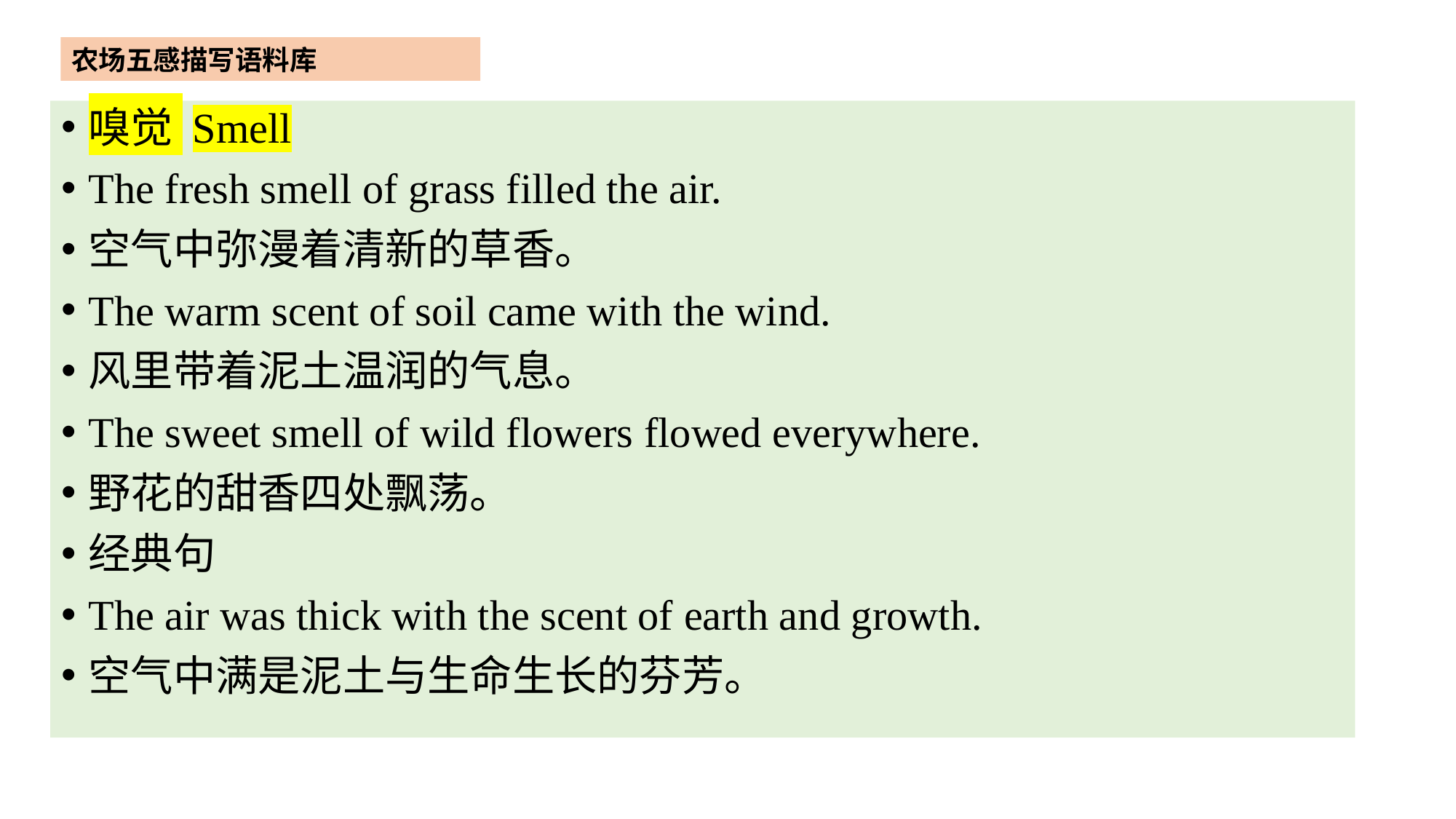

农场五感描写语料库
嗅觉 Smell
The fresh smell of grass filled the air.
空气中弥漫着清新的草香。
The warm scent of soil came with the wind.
风里带着泥土温润的气息。
The sweet smell of wild flowers flowed everywhere.
野花的甜香四处飘荡。
经典句
The air was thick with the scent of earth and growth.
空气中满是泥土与生命生长的芬芳。